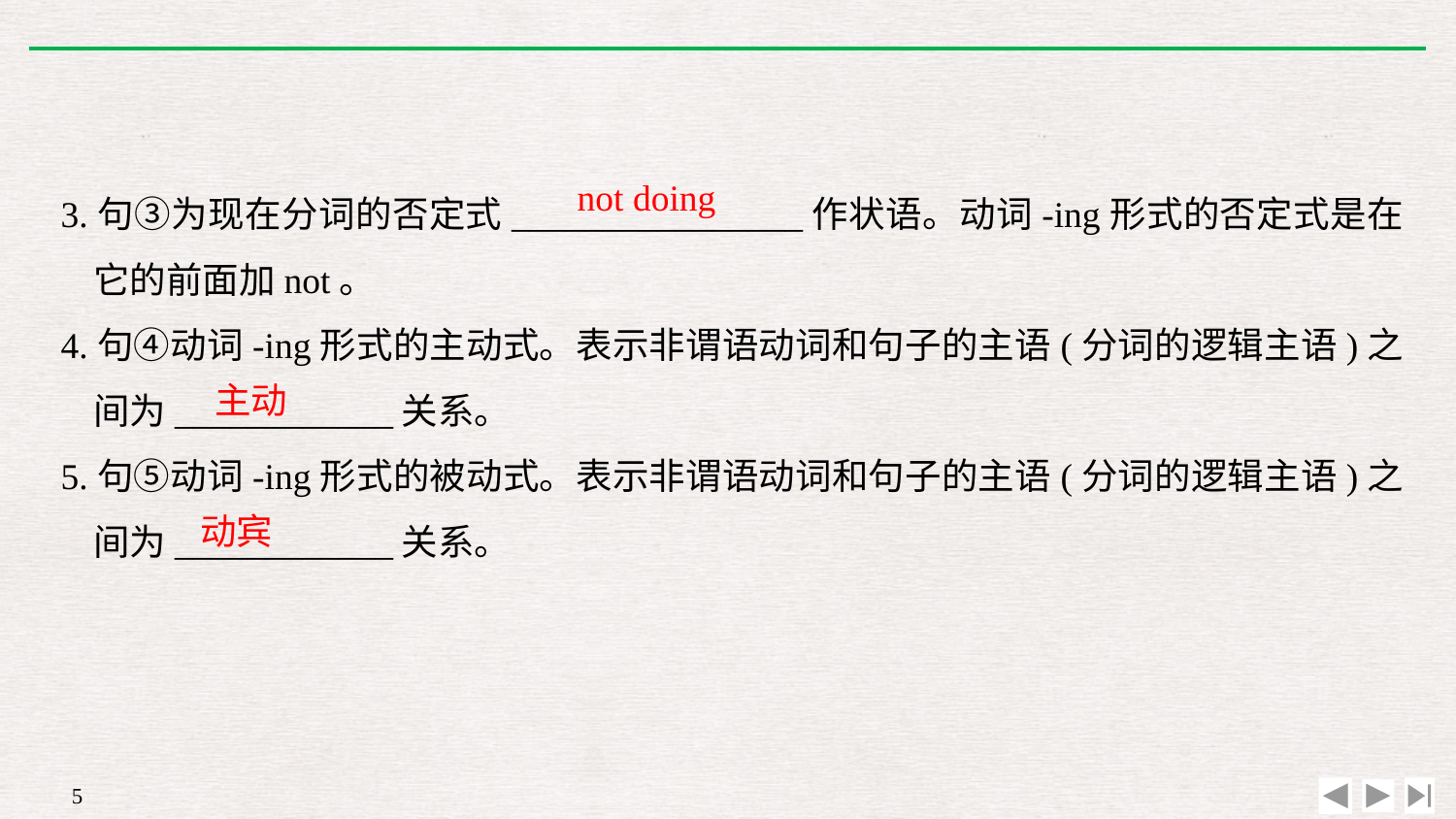

3.句③为现在分词的否定式________________作状语。动词-ing形式的否定式是在它的前面加not。
4.句④动词-ing形式的主动式。表示非谓语动词和句子的主语(分词的逻辑主语)之间为____________关系。
5.句⑤动词-ing形式的被动式。表示非谓语动词和句子的主语(分词的逻辑主语)之间为____________关系。
not doing
主动
动宾